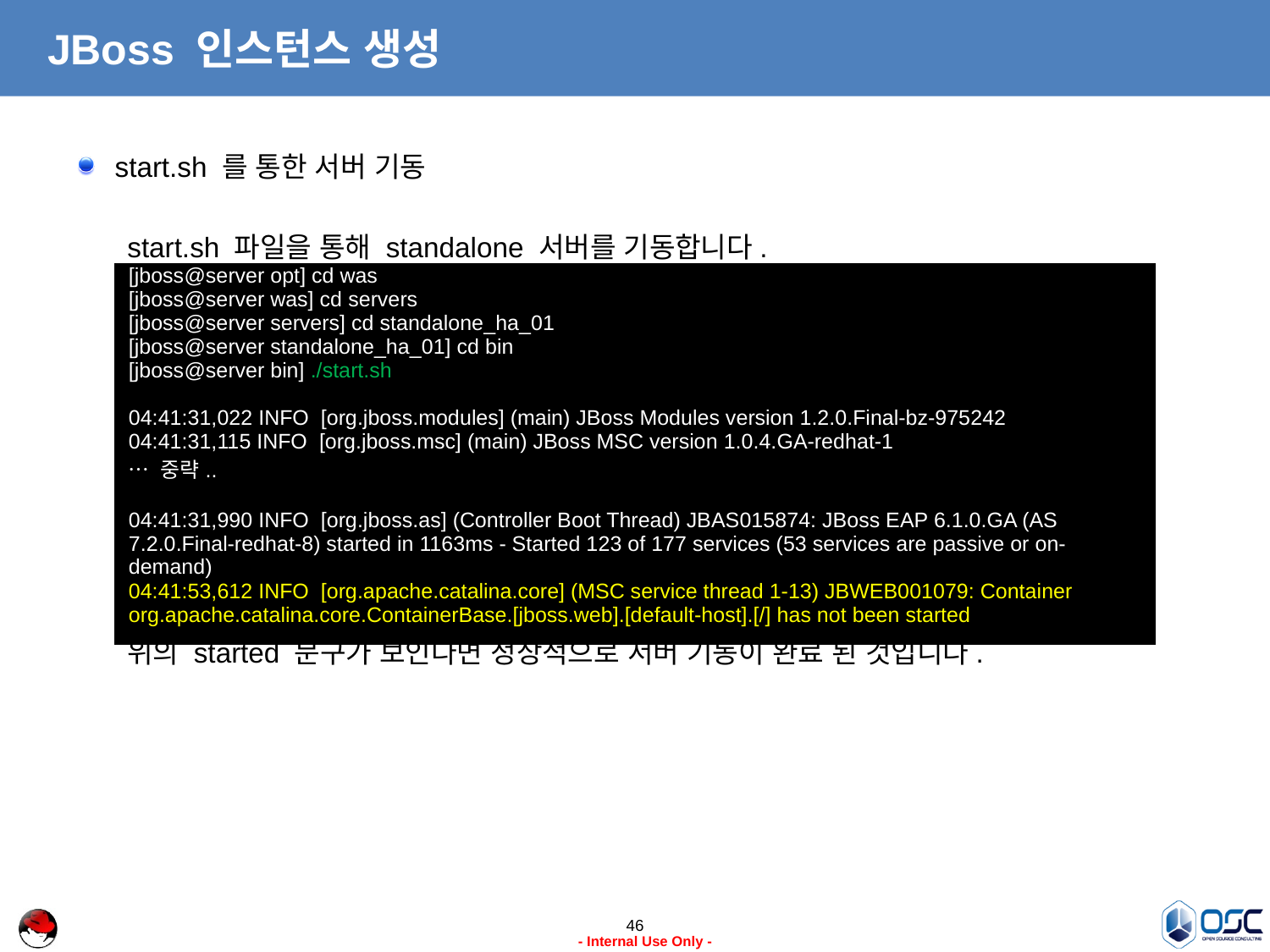

# JBoss 인스턴스 생성
start.sh 를 통한 서버 기동
start.sh 파일을 통해 standalone 서버를 기동합니다.

위의 started 문구가 보인다면 정상적으로 서버 기동이 완료 된 것입니다.
| [jboss@server opt] cd was [jboss@server was] cd servers [jboss@server servers] cd standalone\_ha\_01 [jboss@server standalone\_ha\_01] cd bin [jboss@server bin] ./start.sh 04:41:31,022 INFO [org.jboss.modules] (main) JBoss Modules version 1.2.0.Final-bz-975242 04:41:31,115 INFO [org.jboss.msc] (main) JBoss MSC version 1.0.4.GA-redhat-1 … 중략.. 04:41:31,990 INFO [org.jboss.as] (Controller Boot Thread) JBAS015874: JBoss EAP 6.1.0.GA (AS 7.2.0.Final-redhat-8) started in 1163ms - Started 123 of 177 services (53 services are passive or on-demand) 04:41:53,612 INFO [org.apache.catalina.core] (MSC service thread 1-13) JBWEB001079: Container org.apache.catalina.core.ContainerBase.[jboss.web].[default-host].[/] has not been started |
| --- |